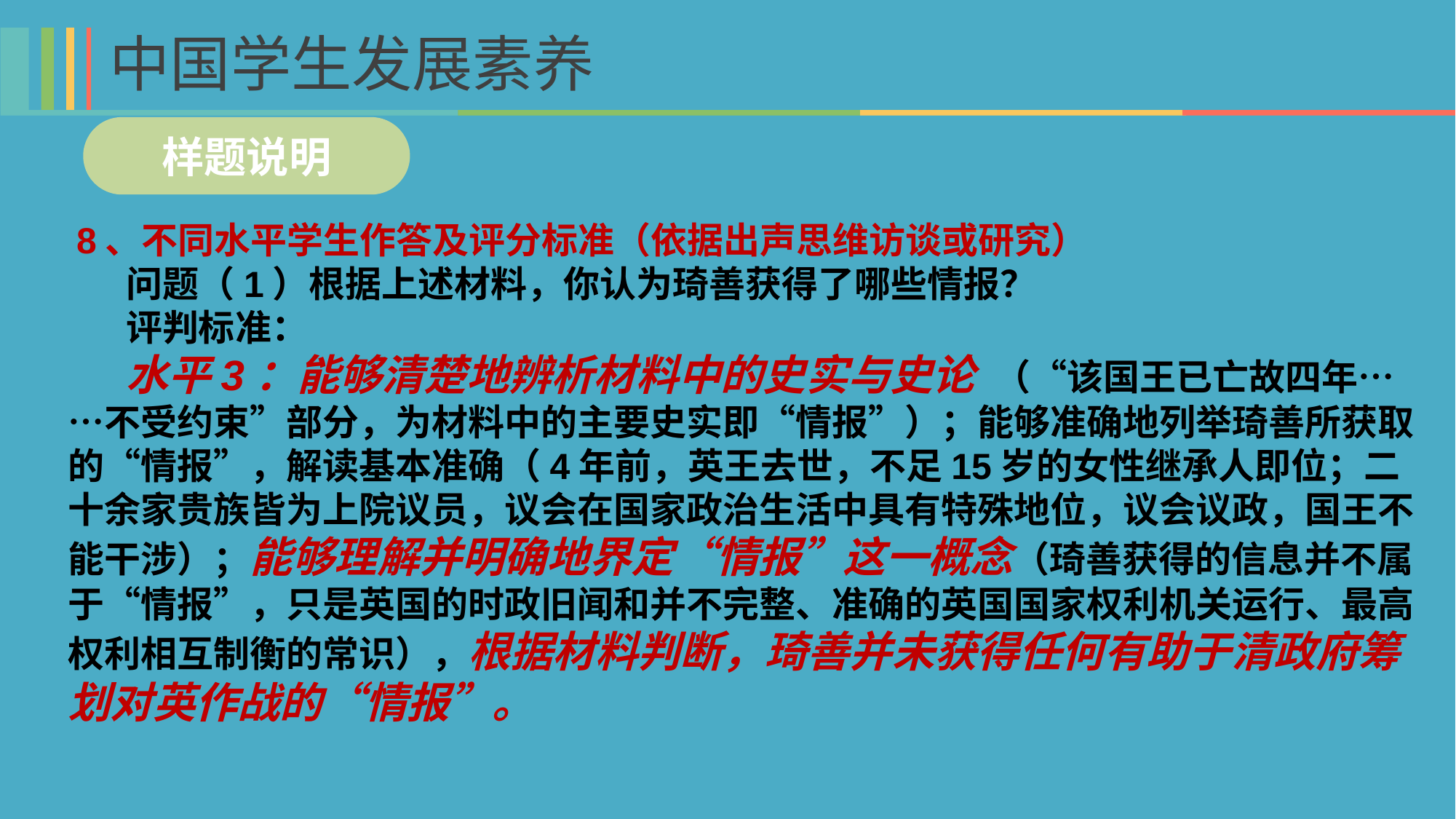

中国学生发展素养

样题说明
 8、不同水平学生作答及评分标准（依据出声思维访谈或研究）
      问题（1）根据上述材料，你认为琦善获得了哪些情报？
      评判标准：
      水平3：能够清楚地辨析材料中的史实与史论  （“该国王已亡故四年……不受约束”部分，为材料中的主要史实即“情报”）；能够准确地列举琦善所获取的“情报”，解读基本准确（4年前，英王去世，不足15岁的女性继承人即位；二十余家贵族皆为上院议员，议会在国家政治生活中具有特殊地位，议会议政，国王不能干涉）；能够理解并明确地界定“情报”这一概念（琦善获得的信息并不属于“情报”，只是英国的时政旧闻和并不完整、准确的英国国家权利机关运行、最高权利相互制衡的常识），根据材料判断，琦善并未获得任何有助于清政府筹划对英作战的“情报”。